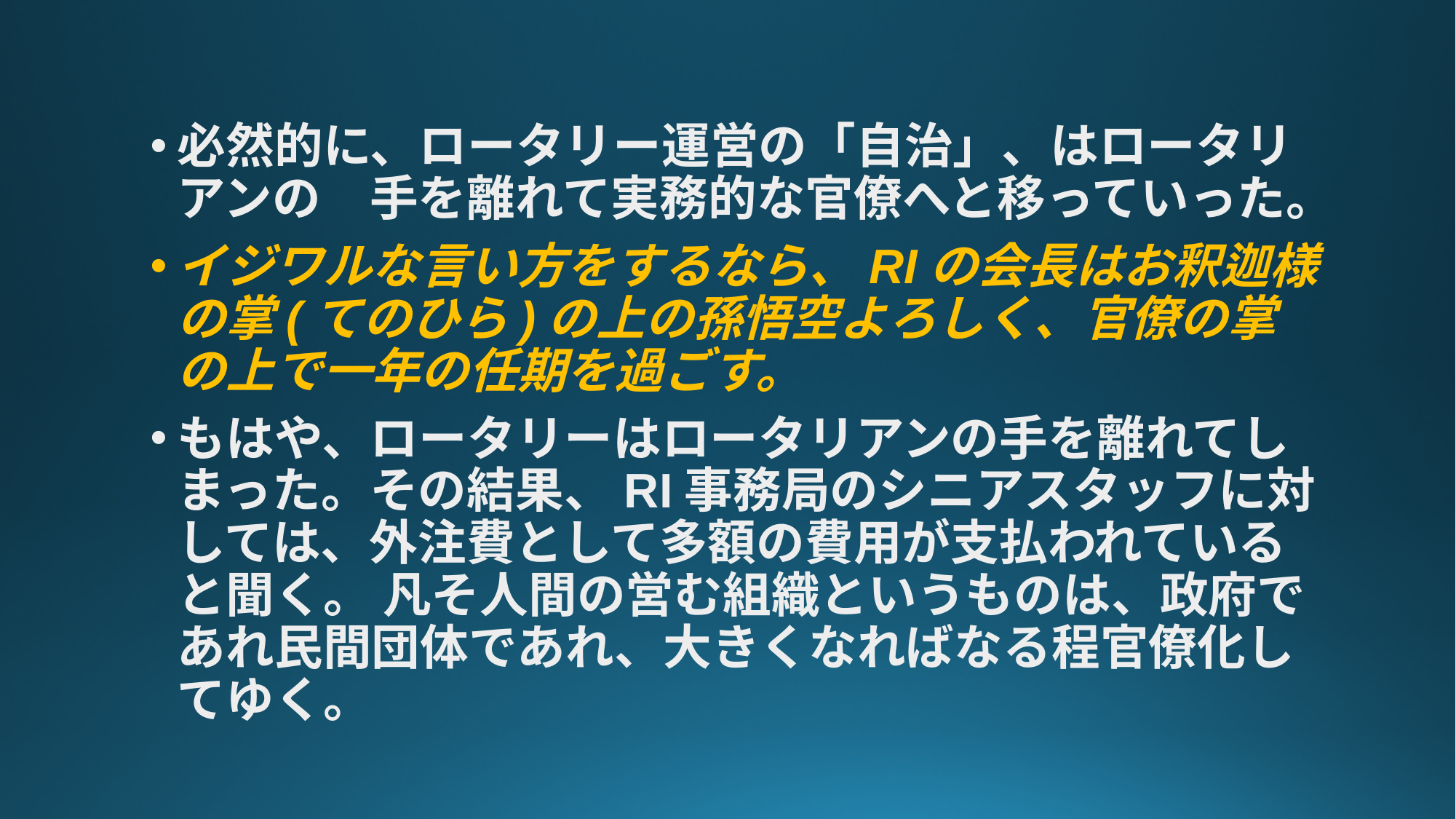

必然的に、ロータリー運営の「自治」、はロータリアンの　手を離れて実務的な官僚へと移っていった。
イジワルな言い方をするなら、RIの会長はお釈迦様の掌(てのひら)の上の孫悟空よろしく、官僚の掌の上で一年の任期を過ごす。
もはや、ロータリーはロータリアンの手を離れてしまった。その結果、RI事務局のシニアスタッフに対しては、外注費として多額の費用が支払われていると聞く。 凡そ人間の営む組織というものは、政府であれ民間団体であれ、大きくなればなる程官僚化してゆく。